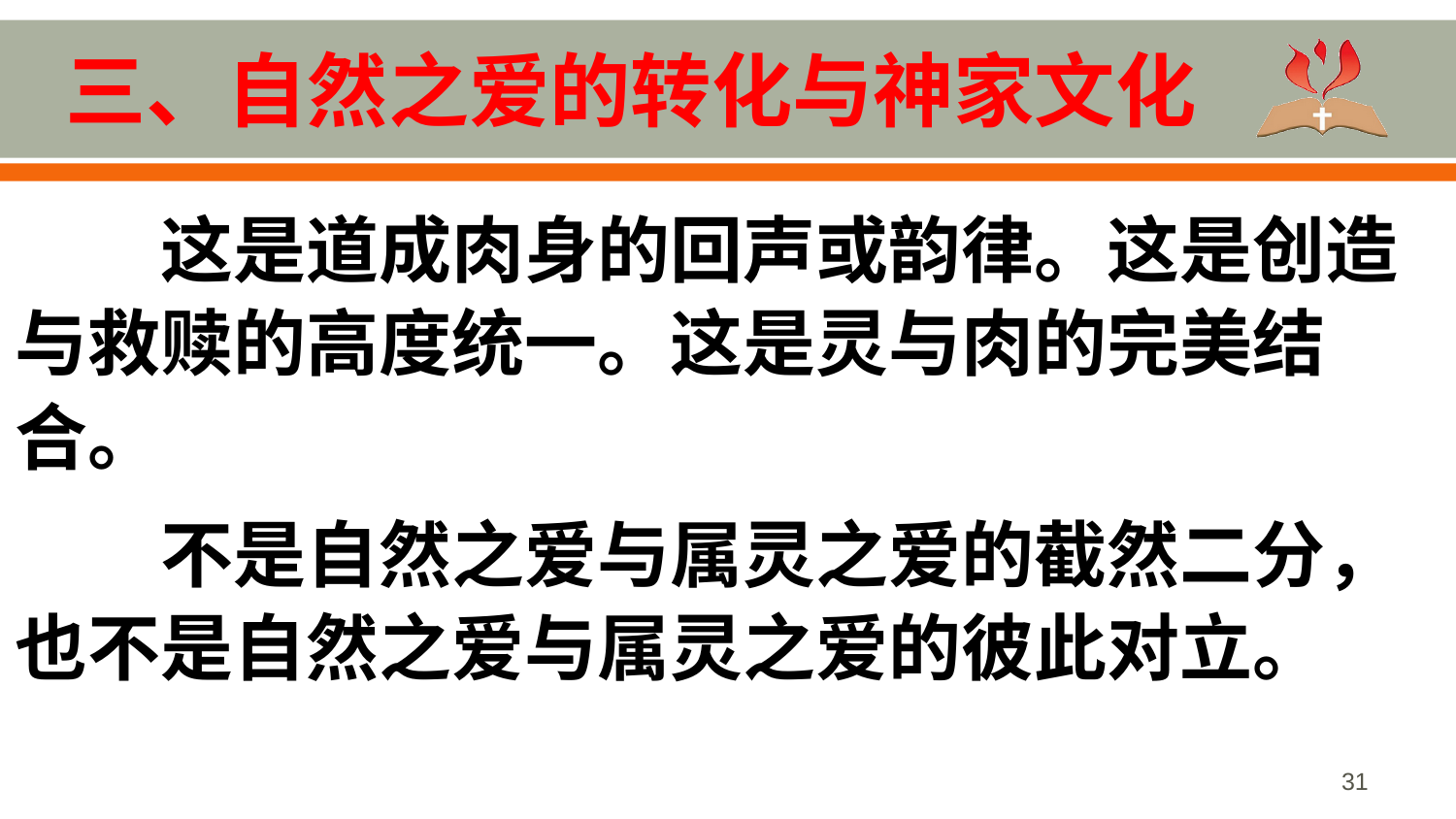

# 三、自然之爱的转化与神家文化
这是道成肉身的回声或韵律。这是创造与救赎的高度统一。这是灵与肉的完美结合。
不是自然之爱与属灵之爱的截然二分，也不是自然之爱与属灵之爱的彼此对立。

31